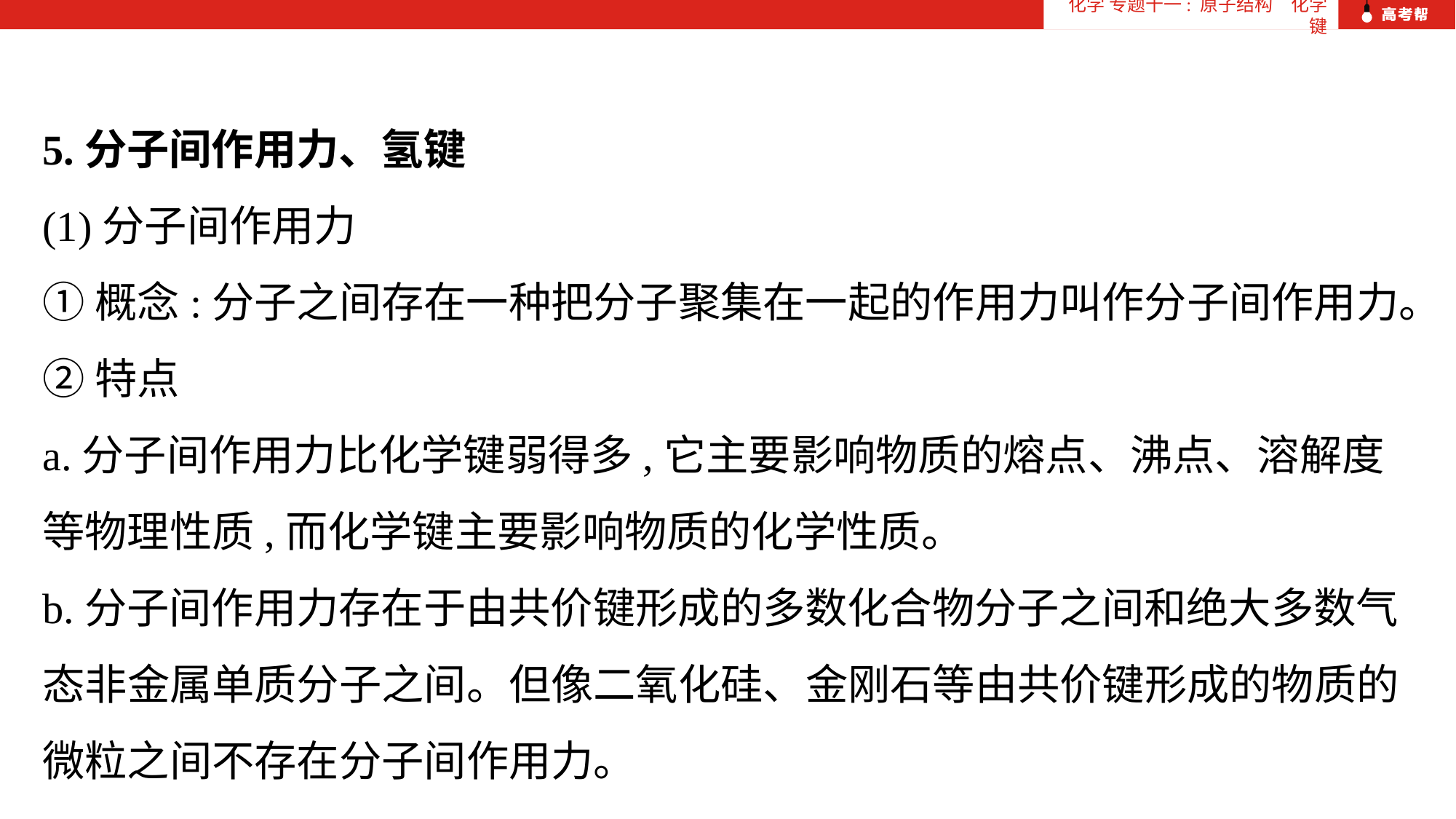

化学 专题十一: 原子结构　化学键
5.分子间作用力、氢键
(1)分子间作用力
①概念:分子之间存在一种把分子聚集在一起的作用力叫作分子间作用力。
②特点
a.分子间作用力比化学键弱得多,它主要影响物质的熔点、沸点、溶解度等物理性质,而化学键主要影响物质的化学性质。
b.分子间作用力存在于由共价键形成的多数化合物分子之间和绝大多数气态非金属单质分子之间。但像二氧化硅、金刚石等由共价键形成的物质的微粒之间不存在分子间作用力。